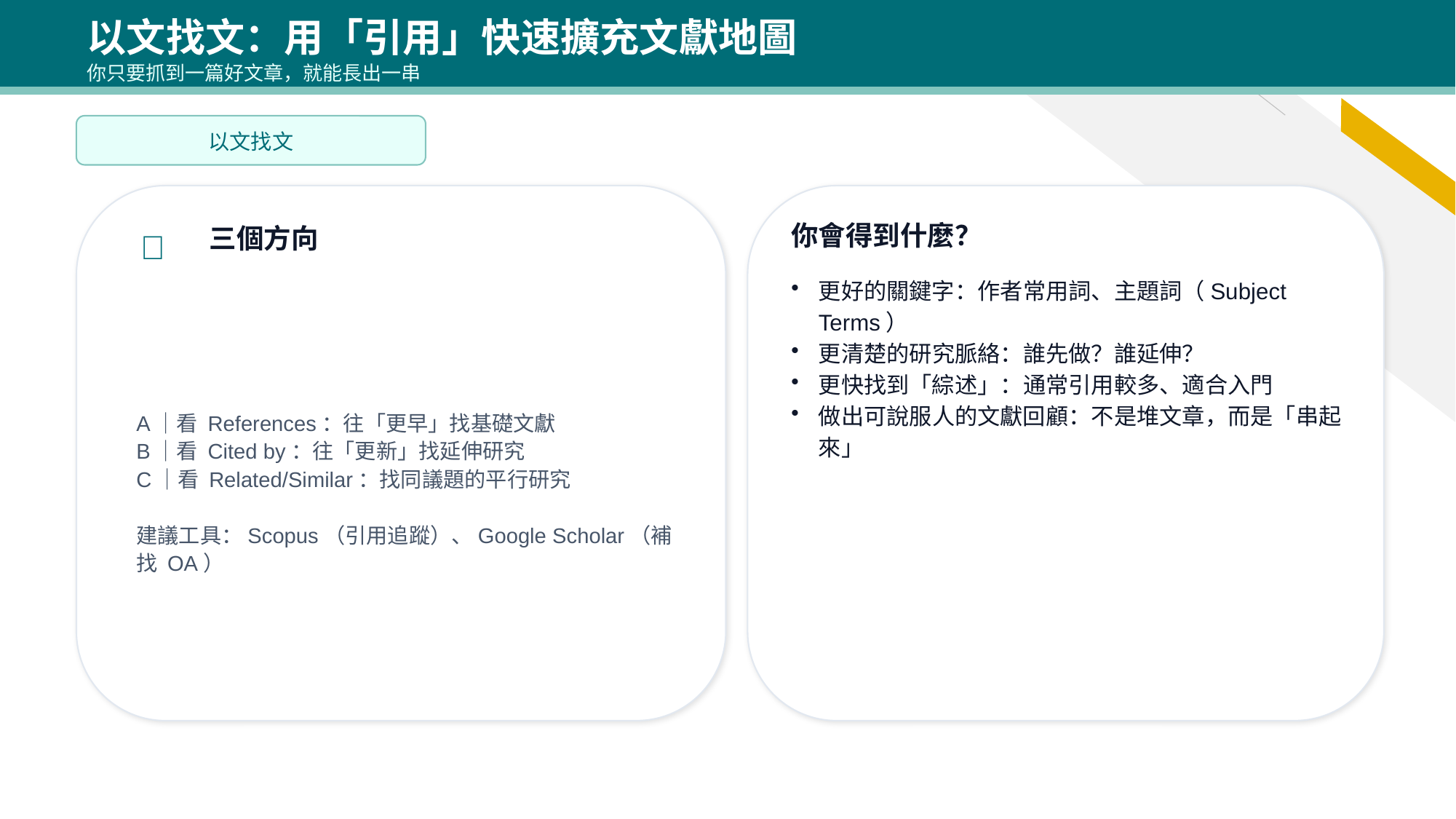

以文找文：用「引用」快速擴充文獻地圖
你只要抓到一篇好文章，就能長出一串

以文找文

🧵
三個方向
你會得到什麼？
更好的關鍵字：作者常用詞、主題詞（Subject Terms）
更清楚的研究脈絡：誰先做？誰延伸？
更快找到「綜述」：通常引用較多、適合入門
做出可說服人的文獻回顧：不是堆文章，而是「串起來」
A｜看 References：往「更早」找基礎文獻
B｜看 Cited by：往「更新」找延伸研究
C｜看 Related/Similar：找同議題的平行研究

建議工具：Scopus（引用追蹤）、Google Scholar（補找 OA）